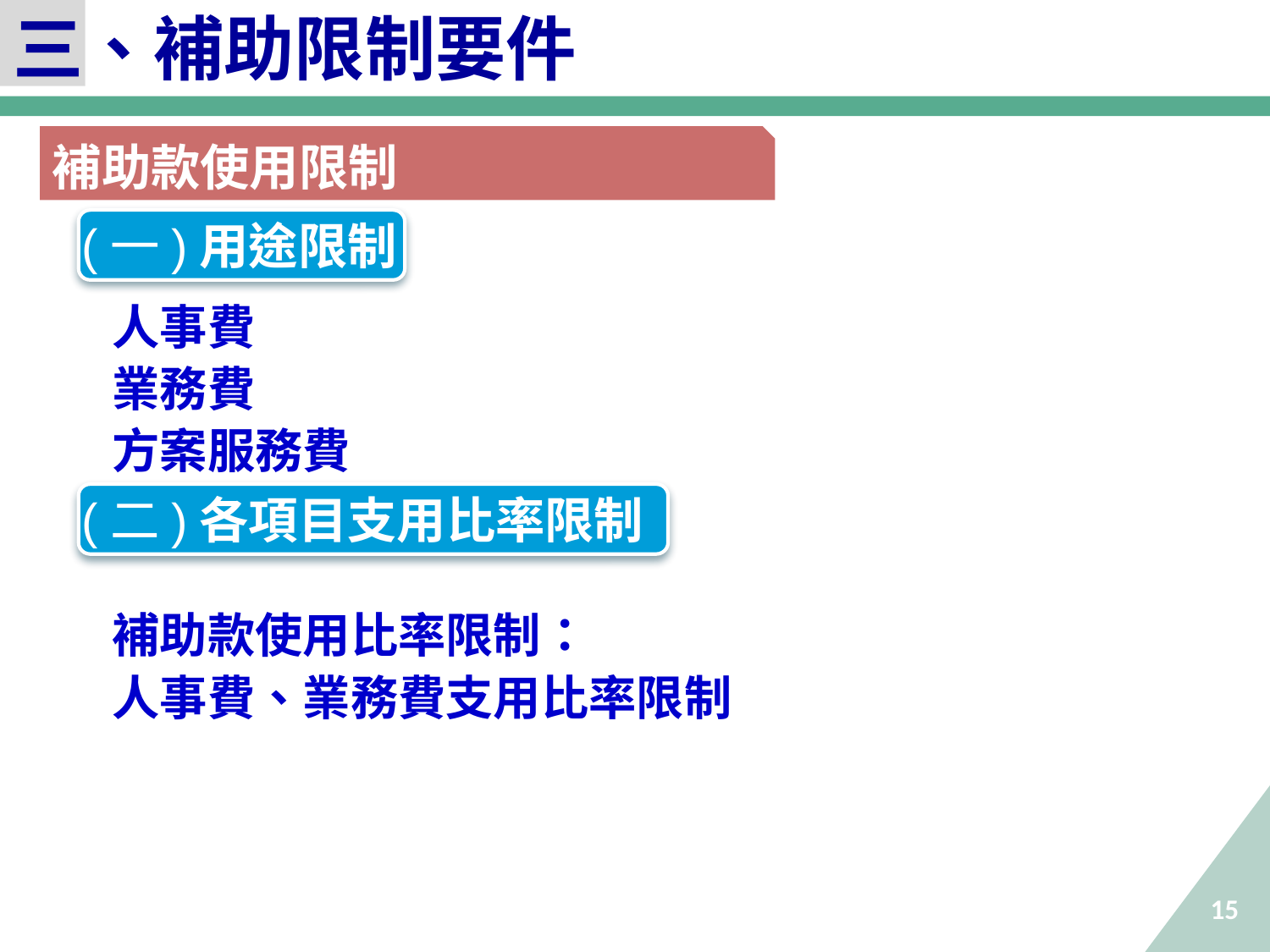

三、補助限制要件

補助款使用限制
(一)用途限制

人事費
業務費
方案服務費

補助款使用比率限制：
人事費、業務費支用比率限制

(二)各項目支用比率限制

15